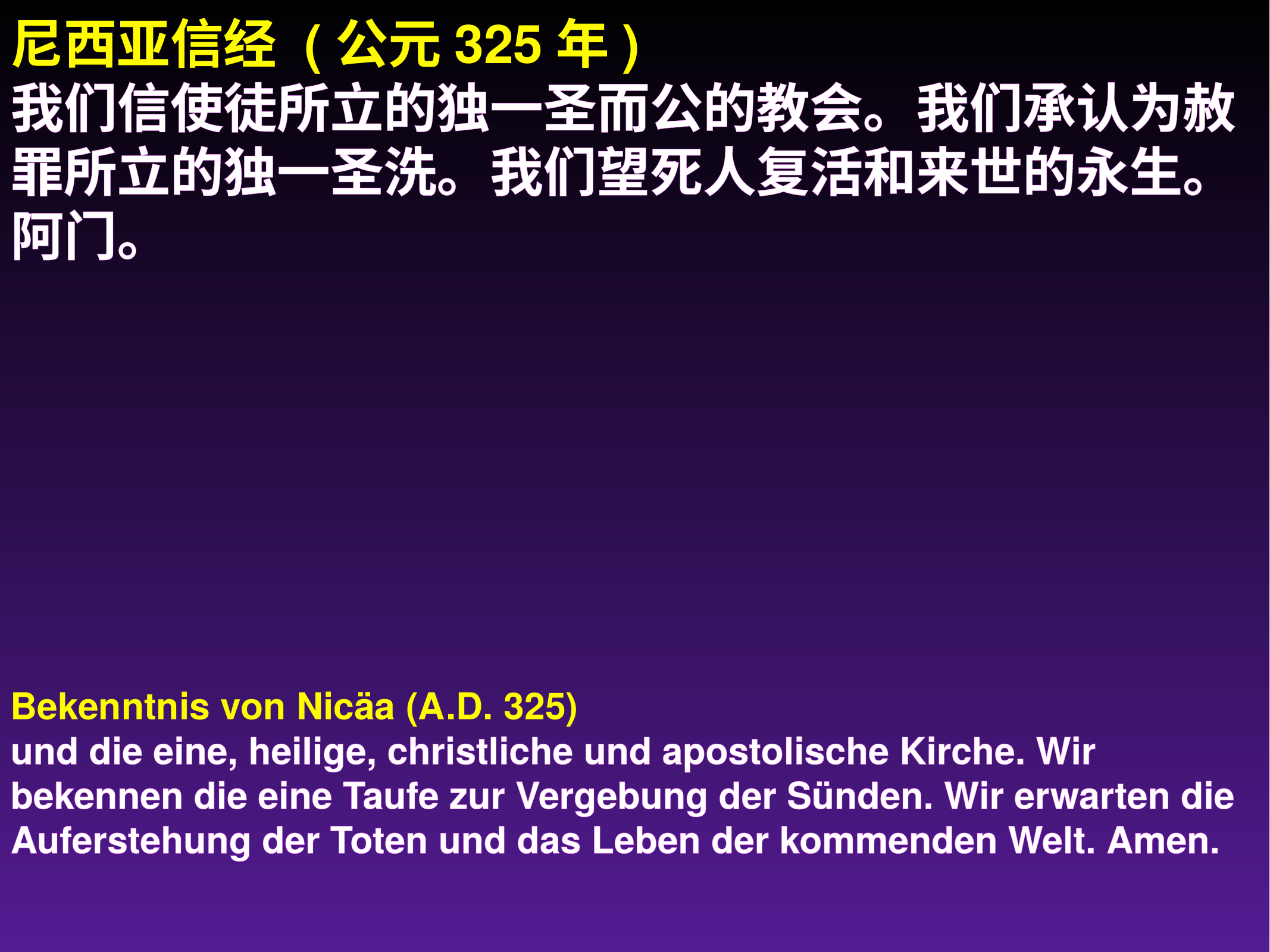

# 尼西亚信经 (公元325年)
我们信使徒所立的独一圣而公的教会。我们承认为赦罪所立的独一圣洗。我们望死人复活和来世的永生。阿门。

Bekenntnis von Nicäa (A.D. 325)
und die eine, heilige, christliche und apostolische Kirche. Wir bekennen die eine Taufe zur Vergebung der Sünden. Wir erwarten die Auferstehung der Toten und das Leben der kommenden Welt. Amen.